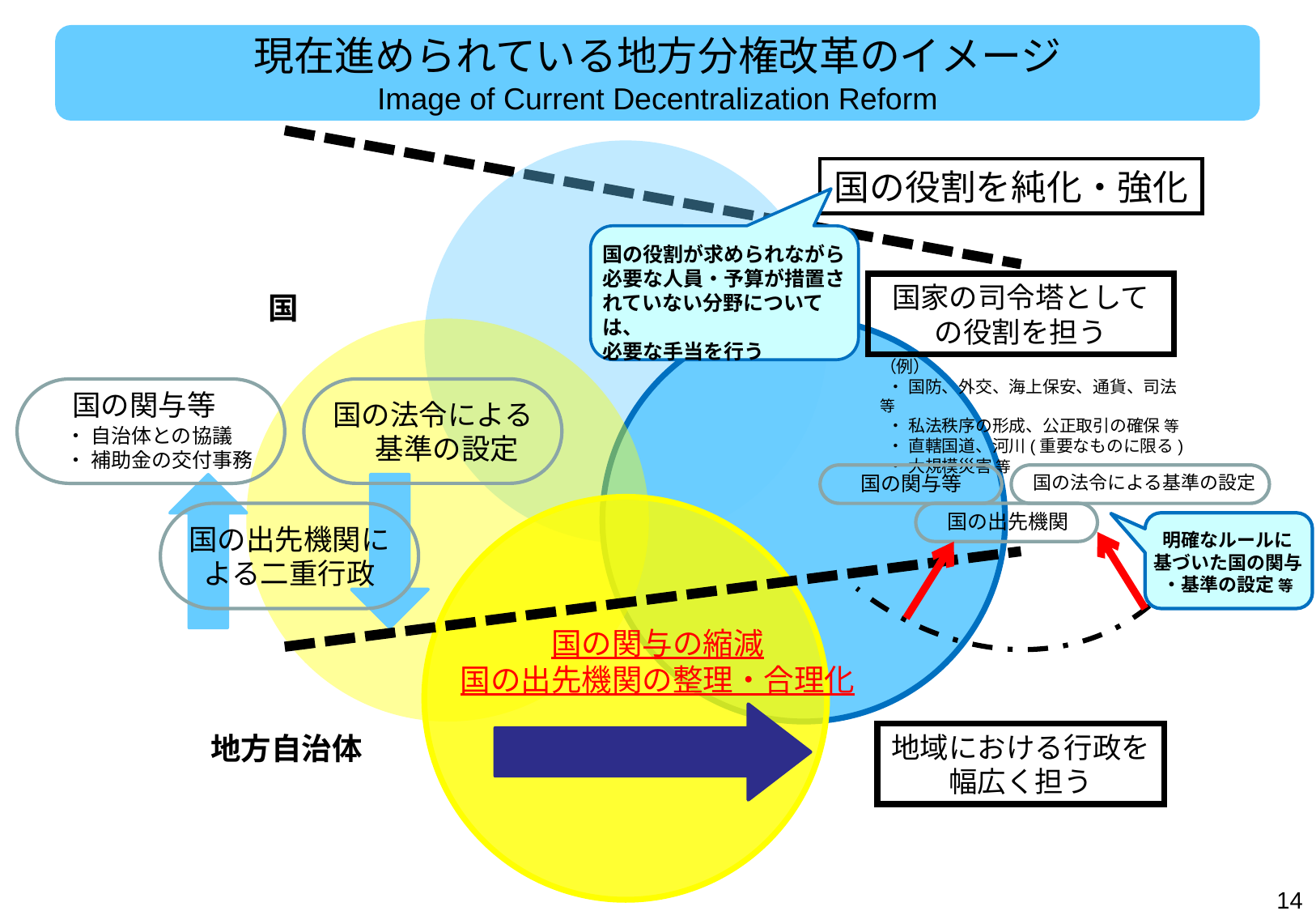

現在進められている地方分権改革のイメージ
Image of Current Decentralization Reform

国の役割を純化・強化

国の役割が求められながら
必要な人員・予算が措置さ
れていない分野については、
必要な手当を行う
国家の司令塔としての役割を担う
国
（例）
 ・ 国防、外交、海上保安、通貨、司法 等
 ・ 私法秩序の形成、公正取引の確保 等
 ・ 直轄国道、河川(重要なものに限る)
 ・ 大規模災害 等
国の法令による
　基準の設定

 国の関与等
　・ 自治体との協議
　・ 補助金の交付事務

国の関与等

国の法令による基準の設定

国の出先機関による二重行政

国の出先機関

明確なルールに
基づいた国の関与
・基準の設定 等
国の関与の縮減
国の出先機関の整理・合理化

地方自治体
地域における行政を
幅広く担う
14